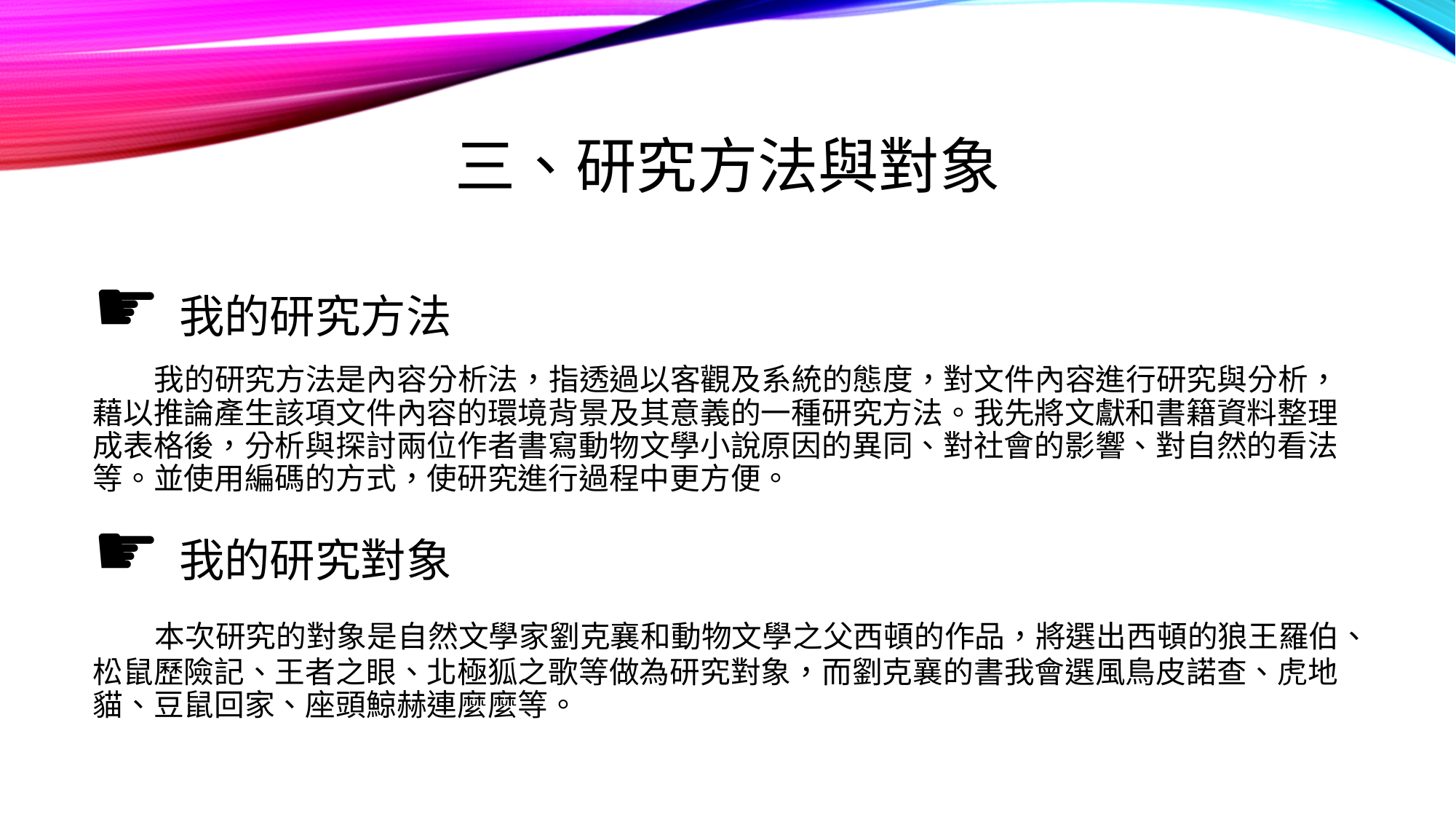

# 三、研究方法與對象
☛我的研究方法
        我的研究方法是內容分析法，指透過以客觀及系統的態度，對文件內容進行研究與分析，藉以推論產生該項文件內容的環境背景及其意義的一種研究方法。我先將文獻和書籍資料整理成表格後，分析與探討兩位作者書寫動物文學小說原因的異同、對社會的影響、對自然的看法等。並使用編碼的方式，使研究進行過程中更方便。
☛我的研究對象
     本次研究的對象是自然文學家劉克襄和動物文學之父西頓的作品，將選出西頓的狼王羅伯、松鼠歷險記、王者之眼、北極狐之歌等做為研究對象，而劉克襄的書我會選風鳥皮諾查、虎地貓、豆鼠回家、座頭鯨赫連麼麼等。